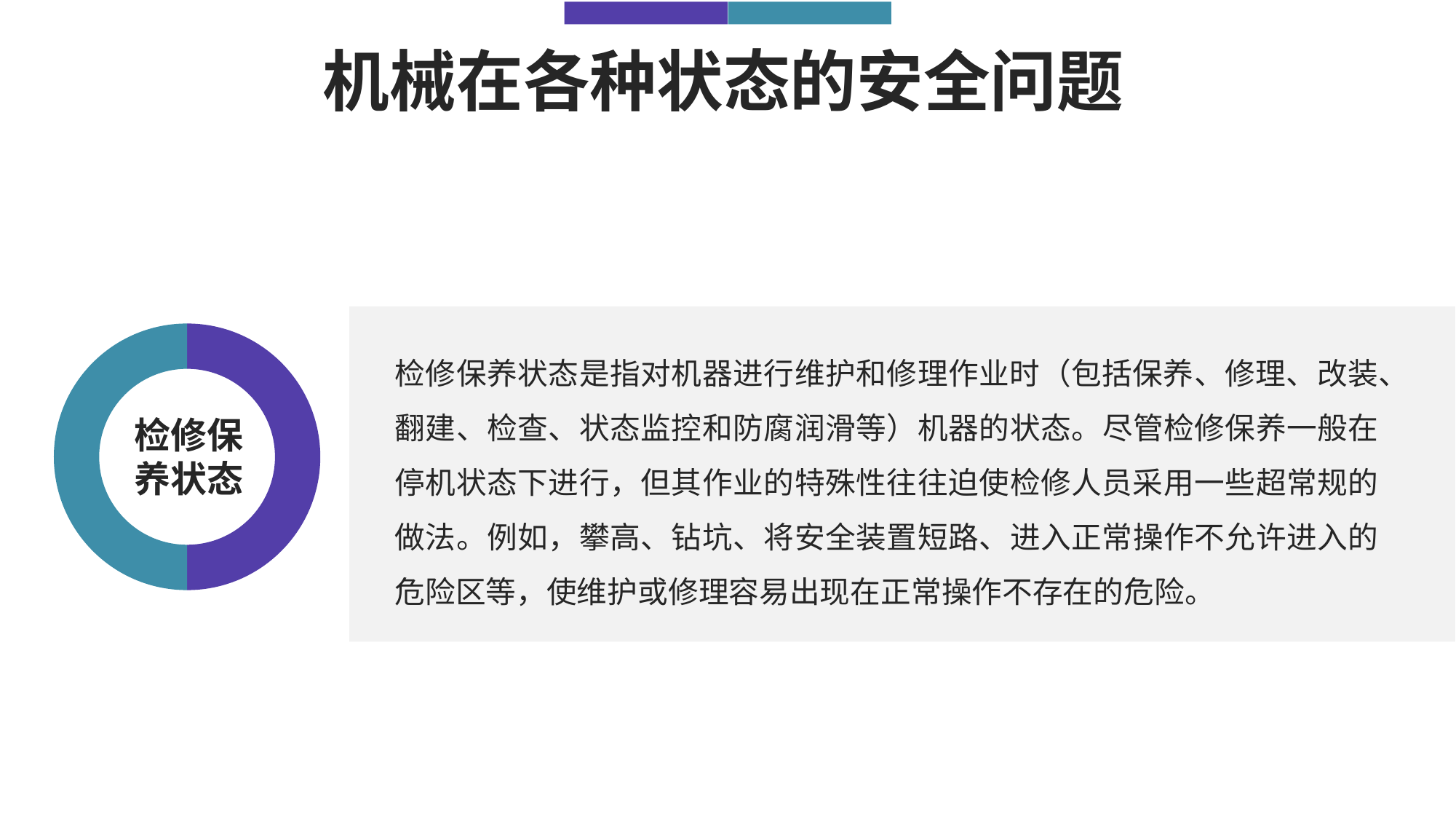

机械在各种状态的安全问题

检修保养状态是指对机器进行维护和修理作业时（包括保养、修理、改装、翻建、检查、状态监控和防腐润滑等）机器的状态。尽管检修保养一般在停机状态下进行，但其作业的特殊性往往迫使检修人员采用一些超常规的做法。例如，攀高、钻坑、将安全装置短路、进入正常操作不允许进入的危险区等，使维护或修理容易出现在正常操作不存在的危险。
检修保
养状态